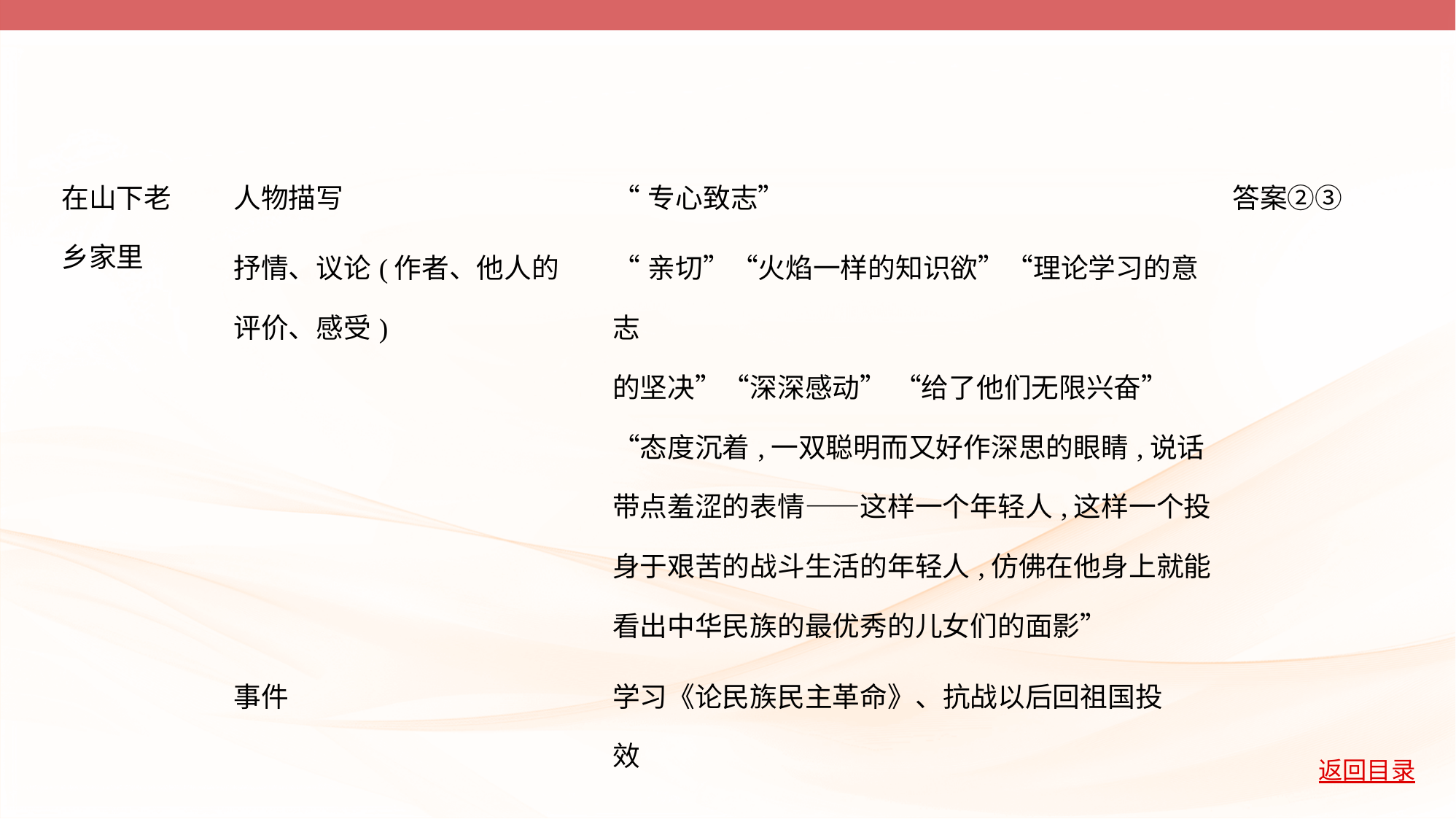

| 在山下老 乡家里 | 人物描写 | “专心致志” | 答案②③ |
| --- | --- | --- | --- |
|  | 抒情、议论(作者、他人的 评价、感受) | “亲切”“火焰一样的知识欲”“理论学习的意志 的坚决”“深深感动” “给了他们无限兴奋” “态度沉着,一双聪明而又好作深思的眼睛,说话带点羞涩的表情——这样一个年轻人,这样一个投身于艰苦的战斗生活的年轻人,仿佛在他身上就能看出中华民族的最优秀的儿女们的面影” |  |
|  | 事件 | 学习《论民族民主革命》、抗战以后回祖国投 效 |  |